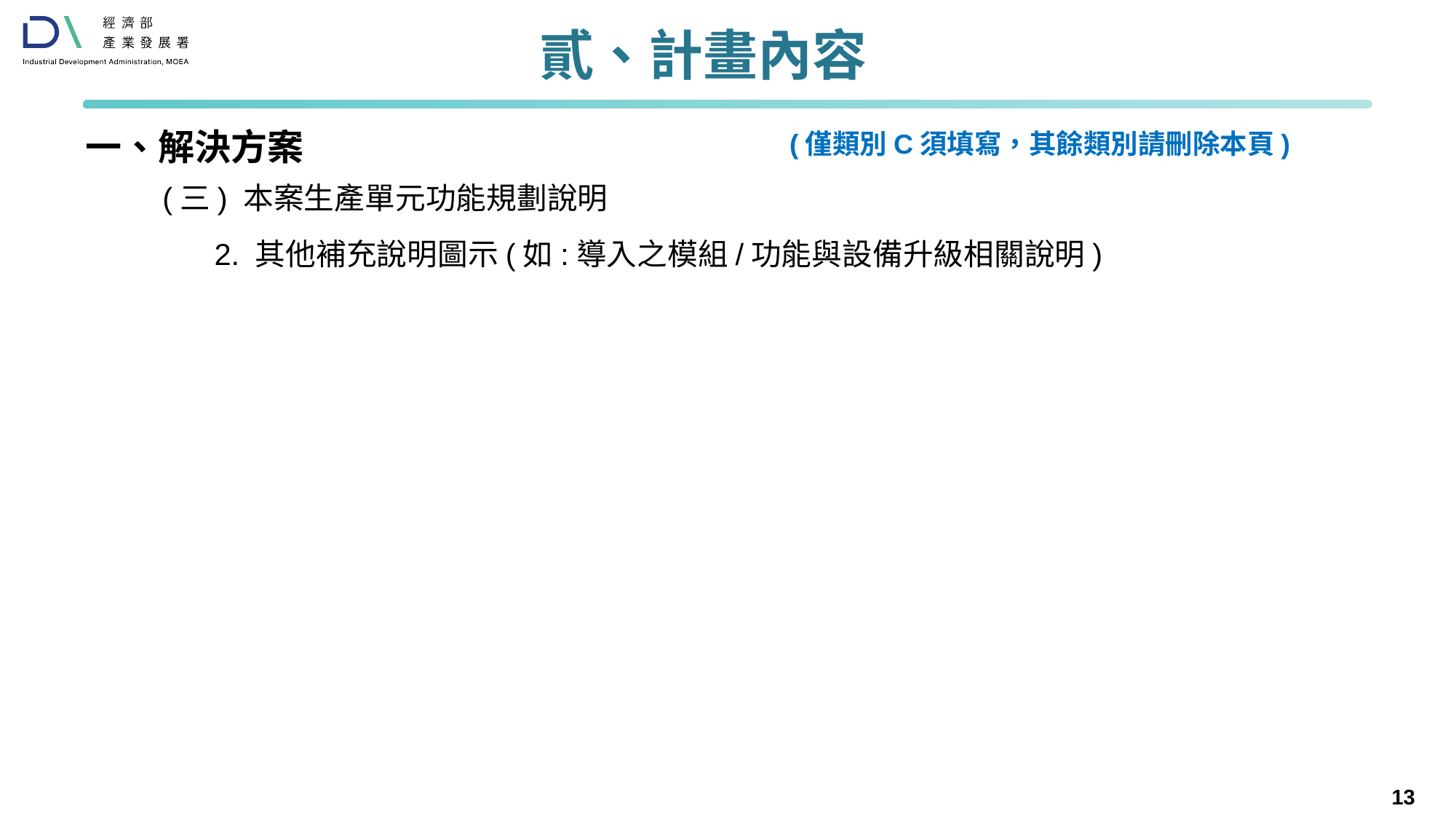

# 貳、計畫內容
(僅類別C須填寫，其餘類別請刪除本頁)
一、解決方案
 (三) 本案生產單元功能規劃說明
 2. 其他補充說明圖示(如:導入之模組/功能與設備升級相關說明)
13